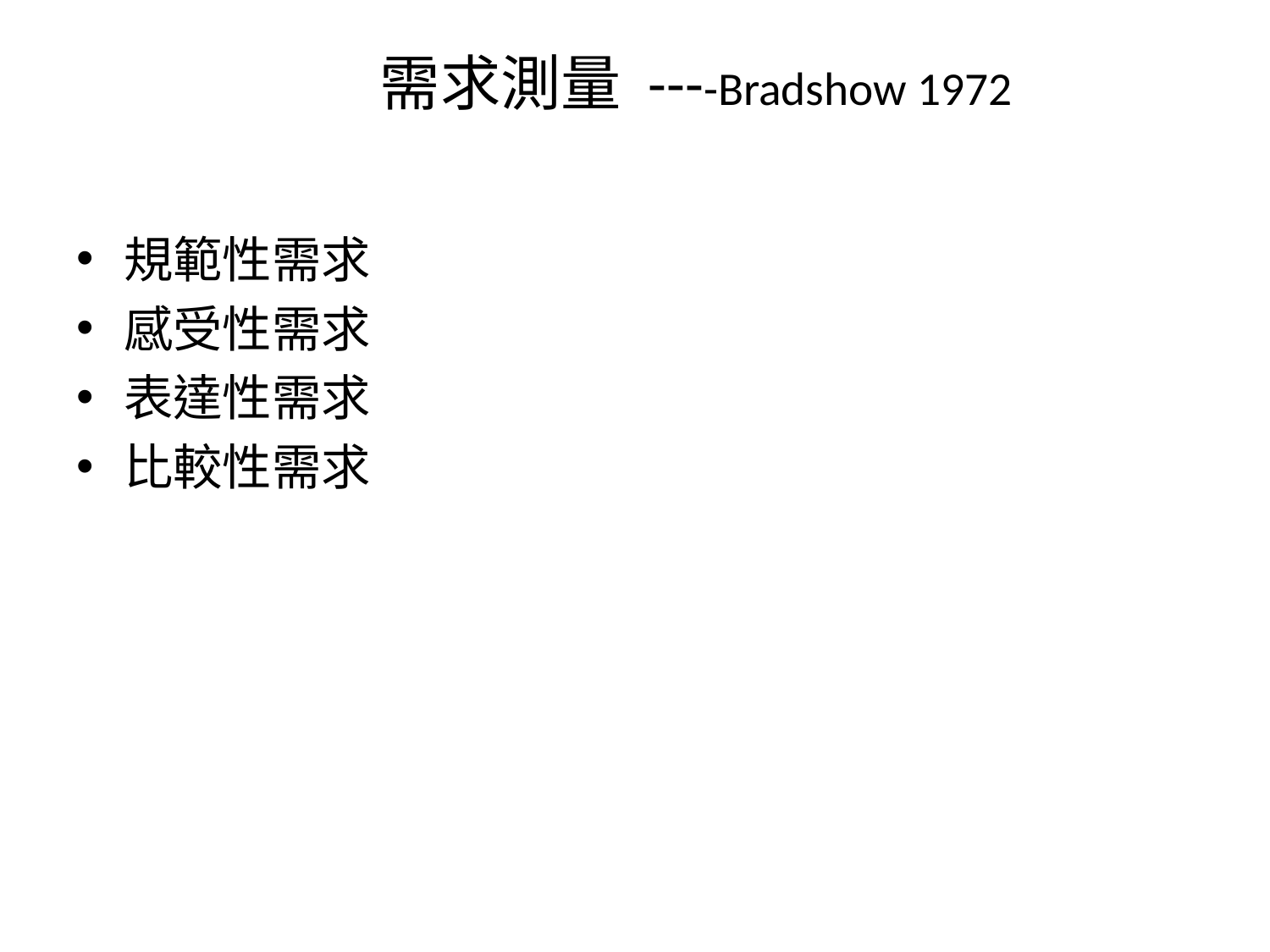

# 需求測量 ----Bradshow 1972
規範性需求
感受性需求
表達性需求
比較性需求